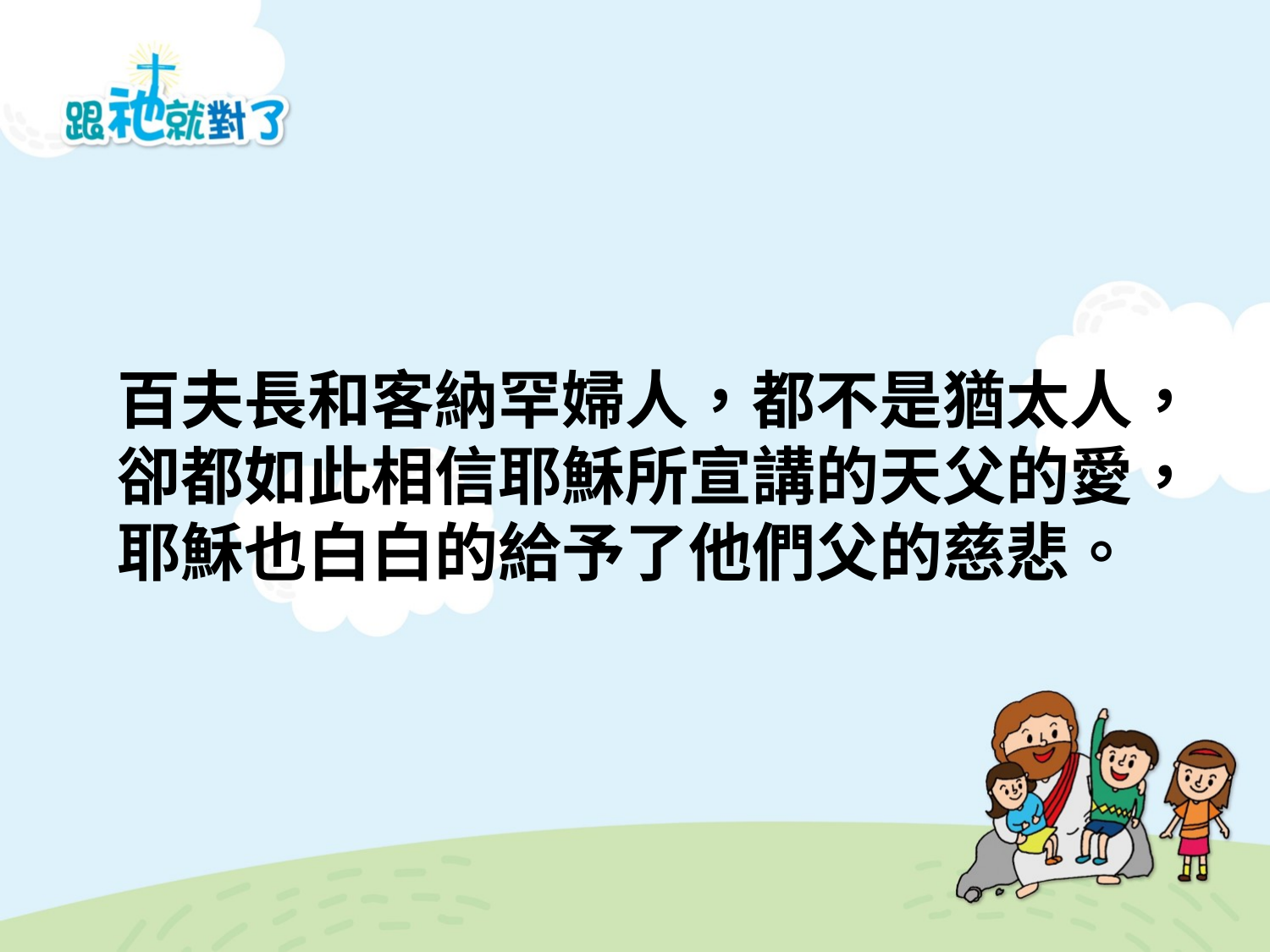

百夫長和客納罕婦人，都不是猶太人，卻都如此相信耶穌所宣講的天父的愛，耶穌也白白的給予了他們父的慈悲。